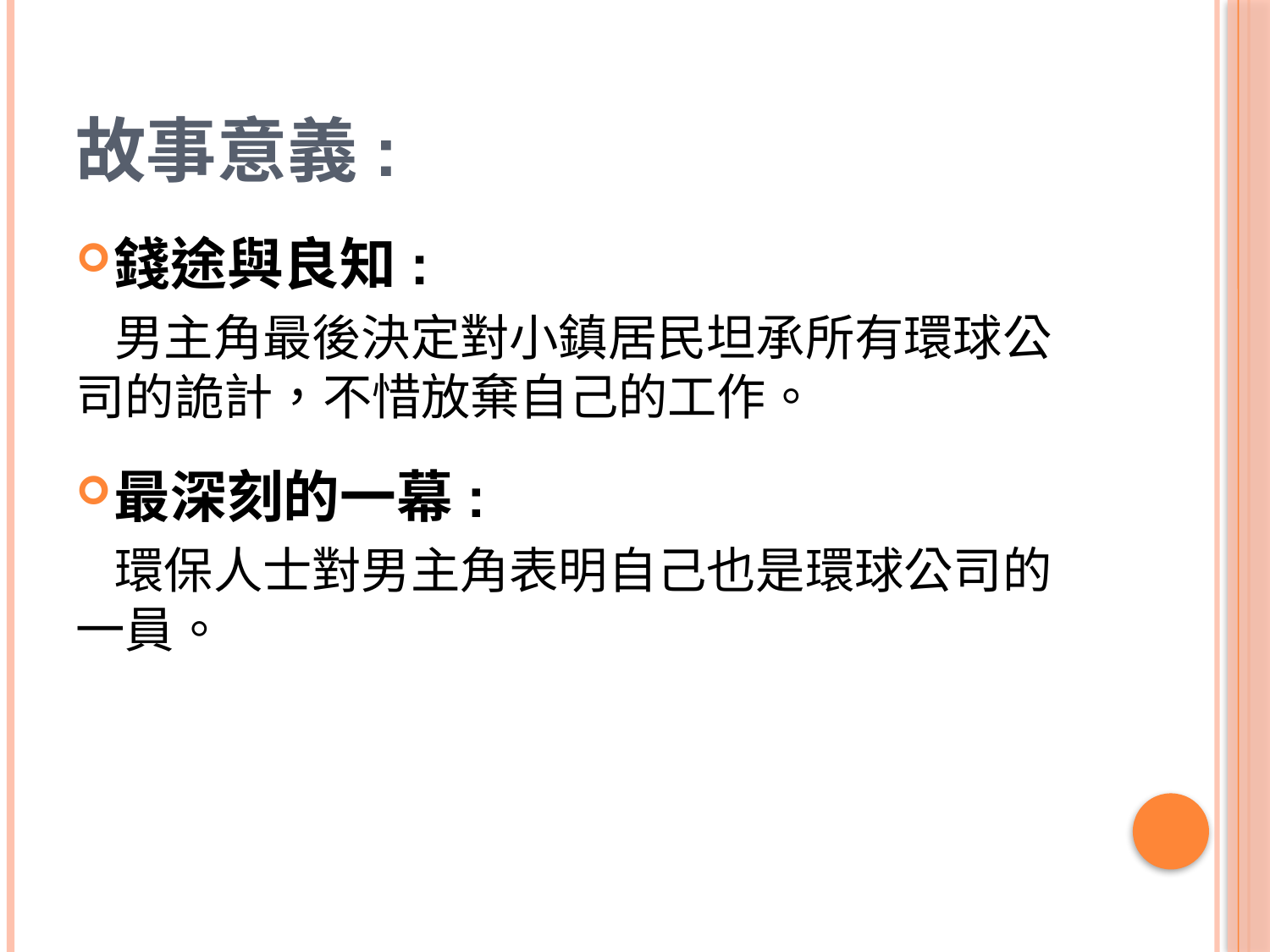

# 故事意義:
錢途與良知:
   男主角最後決定對小鎮居民坦承所有環球公司的詭計，不惜放棄自己的工作。

最深刻的一幕:
   環保人士對男主角表明自己也是環球公司的一員。